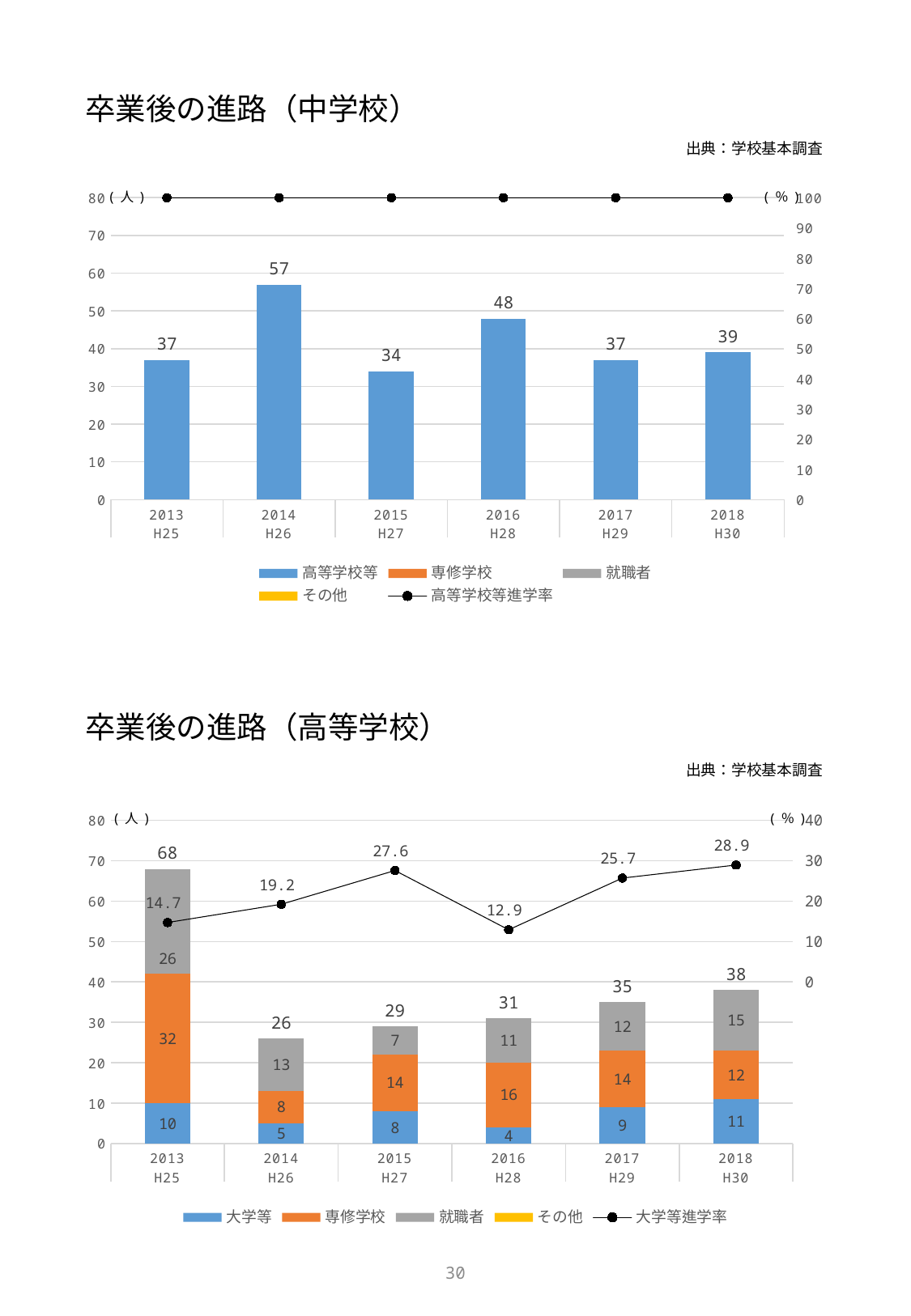

卒業後の進路（中学校）
出典：学校基本調査

### Chart

| Category | 高等学校等 | 専修学校 | 就職者 | その他 | 計 | 高等学校等進学率 |
|---|---|---|---|---|---|---|
| 2013 | 37.0 | 0.0 | 0.0 | 0.0 | 37.0 | 100.0 |
| 2014 | 57.0 | 0.0 | 0.0 | 0.0 | 57.0 | 100.0 |
| 2015 | 34.0 | 0.0 | 0.0 | 0.0 | 34.0 | 100.0 |
| 2016 | 48.0 | 0.0 | 0.0 | 0.0 | 48.0 | 100.0 |
| 2017 | 37.0 | 0.0 | 0.0 | 0.0 | 37.0 | 100.0 |
| 2018 | 39.0 | 0.0 | 0.0 | 0.0 | 39.0 | 100.0 |
# 卒業後の進路（高等学校）
出典：学校基本調査

### Chart

| Category | 大学等 | 専修学校 | 就職者 | その他 | 計 | 大学等進学率 |
|---|---|---|---|---|---|---|
| 2013 | 10.0 | 32.0 | 26.0 | 0.0 | 68.0 | 14.7 |
| 2014 | 5.0 | 8.0 | 13.0 | 0.0 | 26.0 | 19.2307692307692 |
| 2015 | 8.0 | 14.0 | 7.0 | 0.0 | 29.0 | 27.5862068965517 |
| 2016 | 4.0 | 16.0 | 11.0 | 0.0 | 31.0 | 12.9032258064516 |
| 2017 | 9.0 | 14.0 | 12.0 | 0.0 | 35.0 | 25.7142857142857 |
| 2018 | 11.0 | 12.0 | 15.0 | 0.0 | 38.0 | 28.947368421052634 |
30